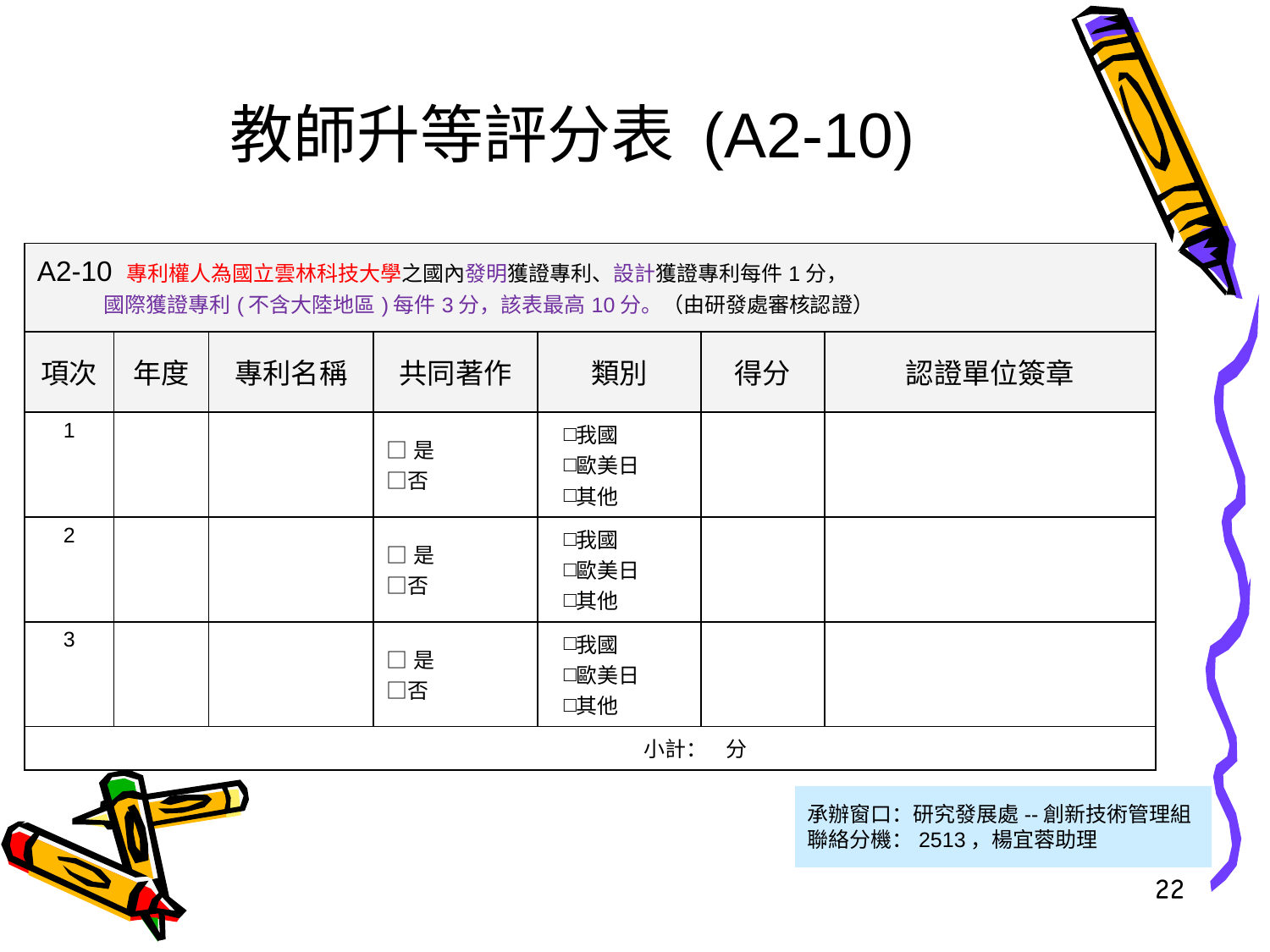

教師升等評分表 (A2-10)
| A2-10 專利權人為國立雲林科技大學之國內發明獲證專利、設計獲證專利每件1分， 國際獲證專利(不含大陸地區)每件3分，該表最高10分。（由研發處審核認證） |  |  |  |  |  |  |
| --- | --- | --- | --- | --- | --- | --- |
| 項次 | 年度 | 專利名稱 | 共同著作 | 類別 | 得分 | 認證單位簽章 |
| 1 |  |  | □是 □否 | 我國 歐美日 其他 |  |  |
| 2 |  |  | □是 □否 | 我國 歐美日 其他 |  |  |
| 3 |  |  | □是 □否 | 我國 歐美日 其他 |  |  |
| 小計： 分 |  |  |  |  |  |  |
承辦窗口：研究發展處--創新技術管理組聯絡分機：2513，楊宜蓉助理
22